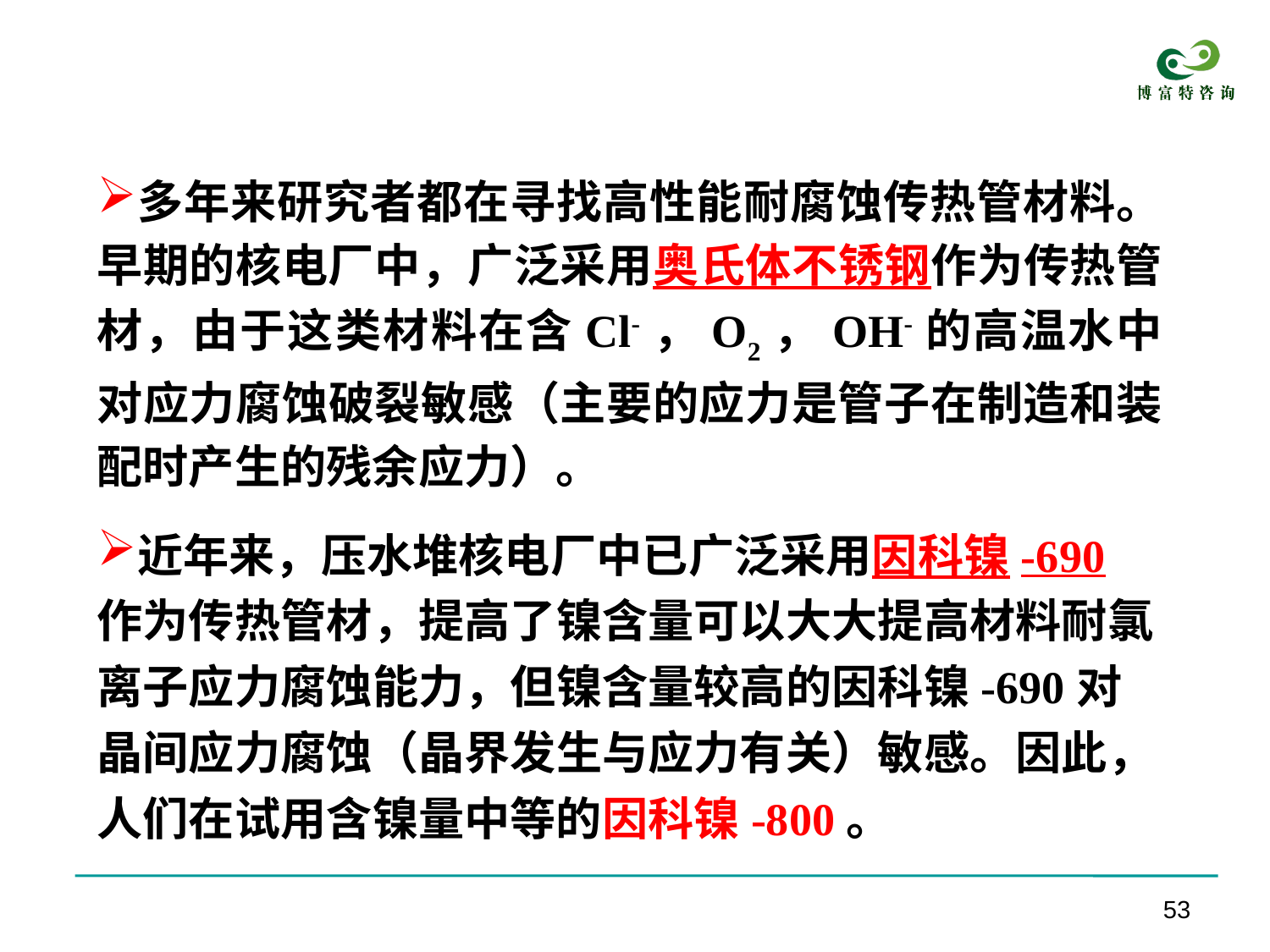

多年来研究者都在寻找高性能耐腐蚀传热管材料。早期的核电厂中，广泛采用奥氏体不锈钢作为传热管材，由于这类材料在含Cl-，O2，OH-的高温水中对应力腐蚀破裂敏感（主要的应力是管子在制造和装配时产生的残余应力）。
近年来，压水堆核电厂中已广泛采用因科镍-690作为传热管材，提高了镍含量可以大大提高材料耐氯离子应力腐蚀能力，但镍含量较高的因科镍-690对晶间应力腐蚀（晶界发生与应力有关）敏感。因此，人们在试用含镍量中等的因科镍-800。